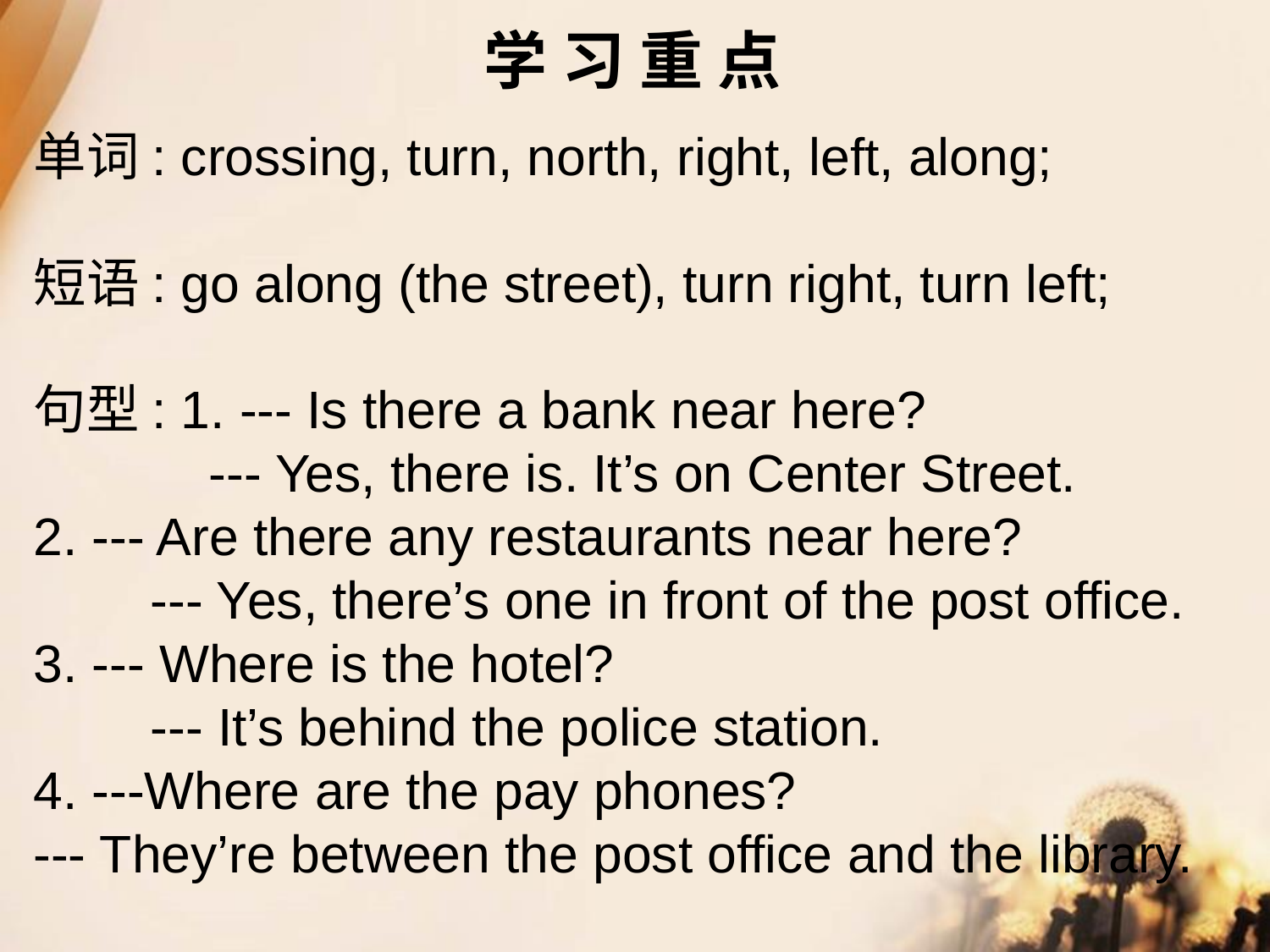

学 习 重 点
单词: crossing, turn, north, right, left, along;

短语: go along (the street), turn right, turn left;

句型: 1. --- Is there a bank near here?
            --- Yes, there is. It’s on Center Street.
2. --- Are there any restaurants near here?
        --- Yes, there’s one in front of the post office.
3. --- Where is the hotel?
        --- It’s behind the police station.
4. ---Where are the pay phones?
--- They’re between the post office and the library.